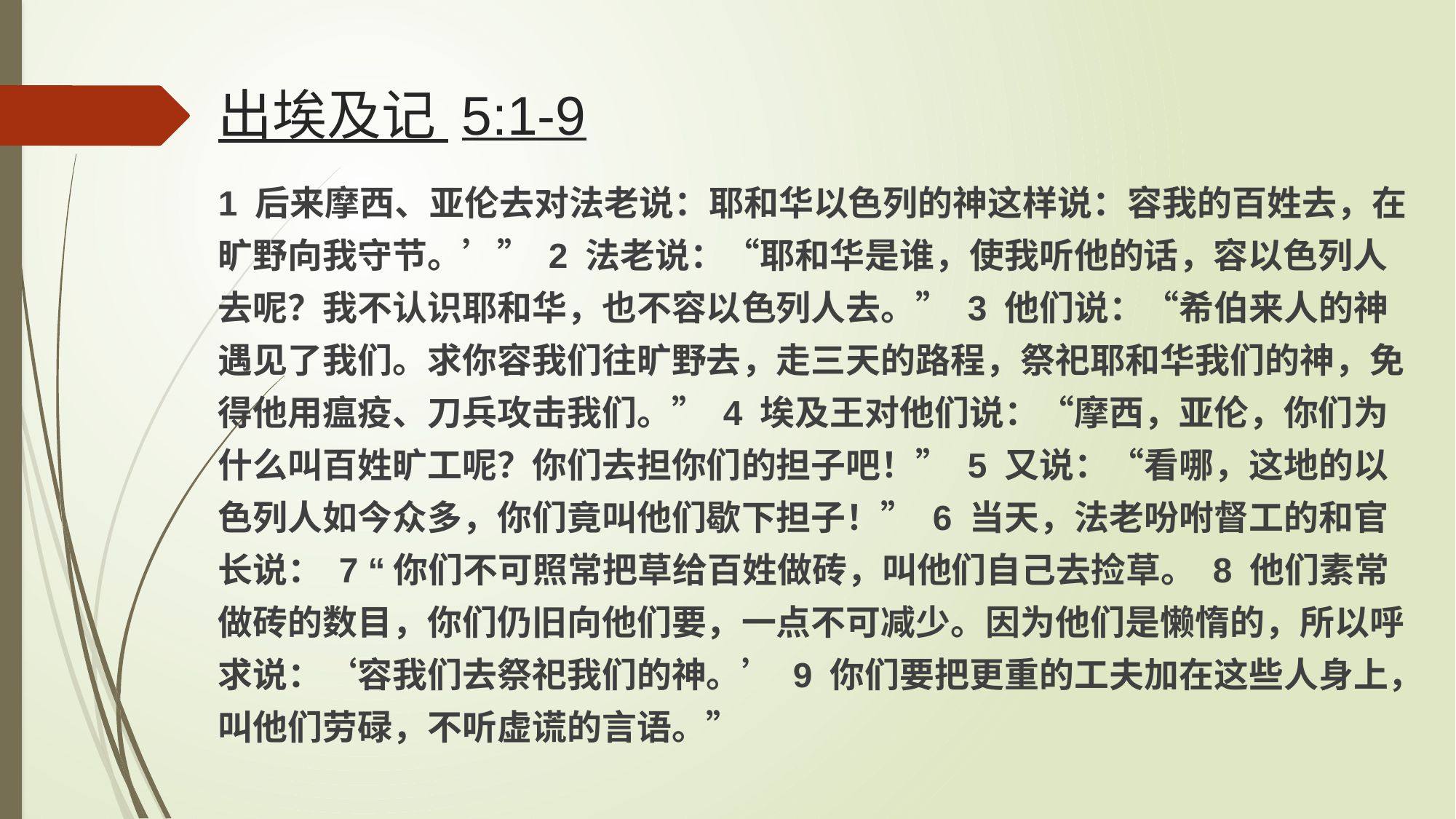

# 出埃及记 5:1-9
1 后来摩西、亚伦去对法老说：耶和华以色列的神这样说：容我的百姓去，在旷野向我守节。’” 2 法老说：“耶和华是谁，使我听他的话，容以色列人去呢？我不认识耶和华，也不容以色列人去。” 3 他们说：“希伯来人的神遇见了我们。求你容我们往旷野去，走三天的路程，祭祀耶和华我们的神，免得他用瘟疫、刀兵攻击我们。” 4 埃及王对他们说：“摩西，亚伦，你们为什么叫百姓旷工呢？你们去担你们的担子吧！” 5 又说：“看哪，这地的以色列人如今众多，你们竟叫他们歇下担子！” 6 当天，法老吩咐督工的和官长说： 7 “你们不可照常把草给百姓做砖，叫他们自己去捡草。 8 他们素常做砖的数目，你们仍旧向他们要，一点不可减少。因为他们是懒惰的，所以呼求说：‘容我们去祭祀我们的神。’ 9 你们要把更重的工夫加在这些人身上，叫他们劳碌，不听虚谎的言语。”